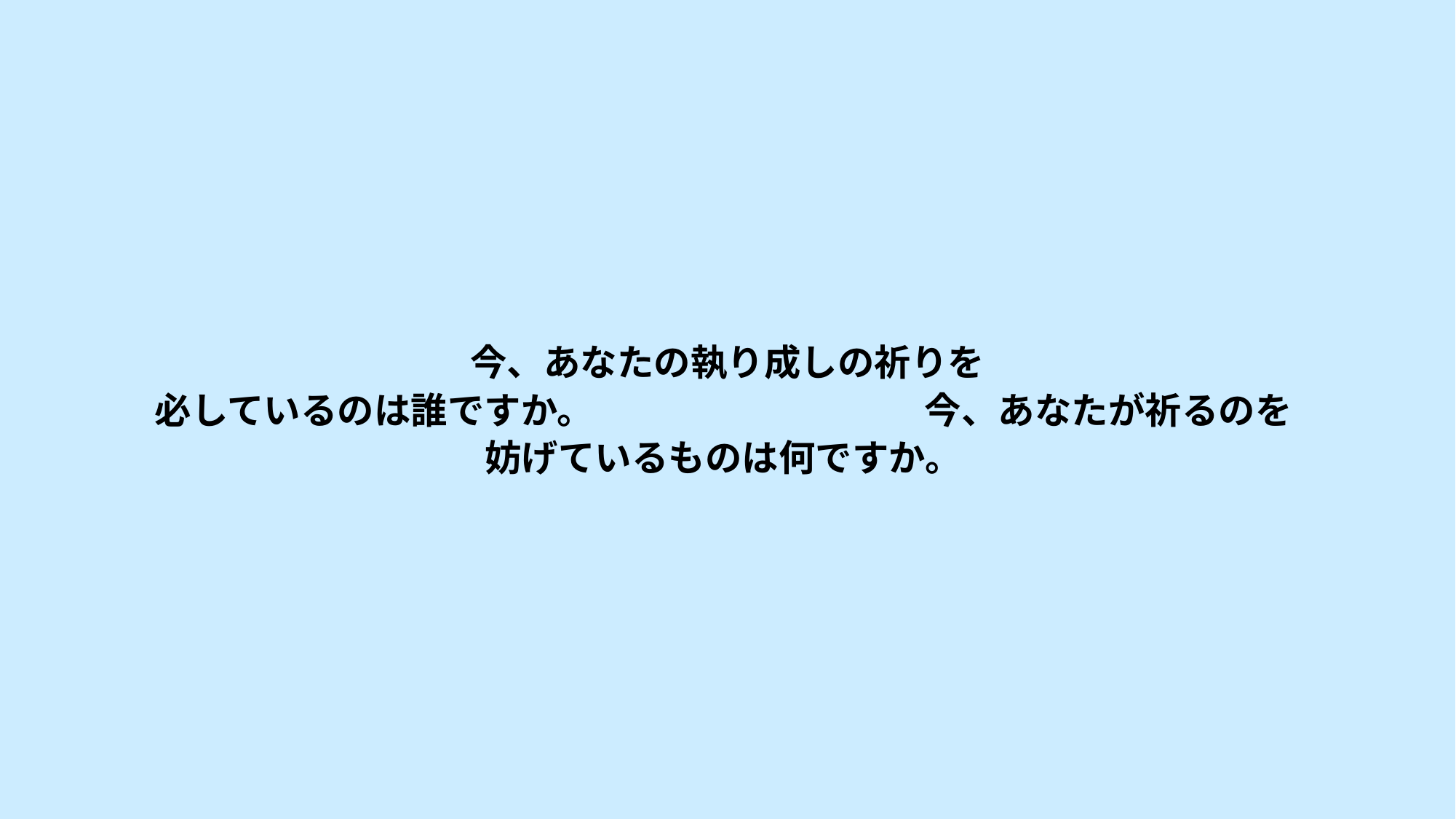

# 今、あなたの執り成しの祈りを 必しているのは誰ですか。　　　　　　　　　今、あなたが祈るのを 妨げているものは何ですか。